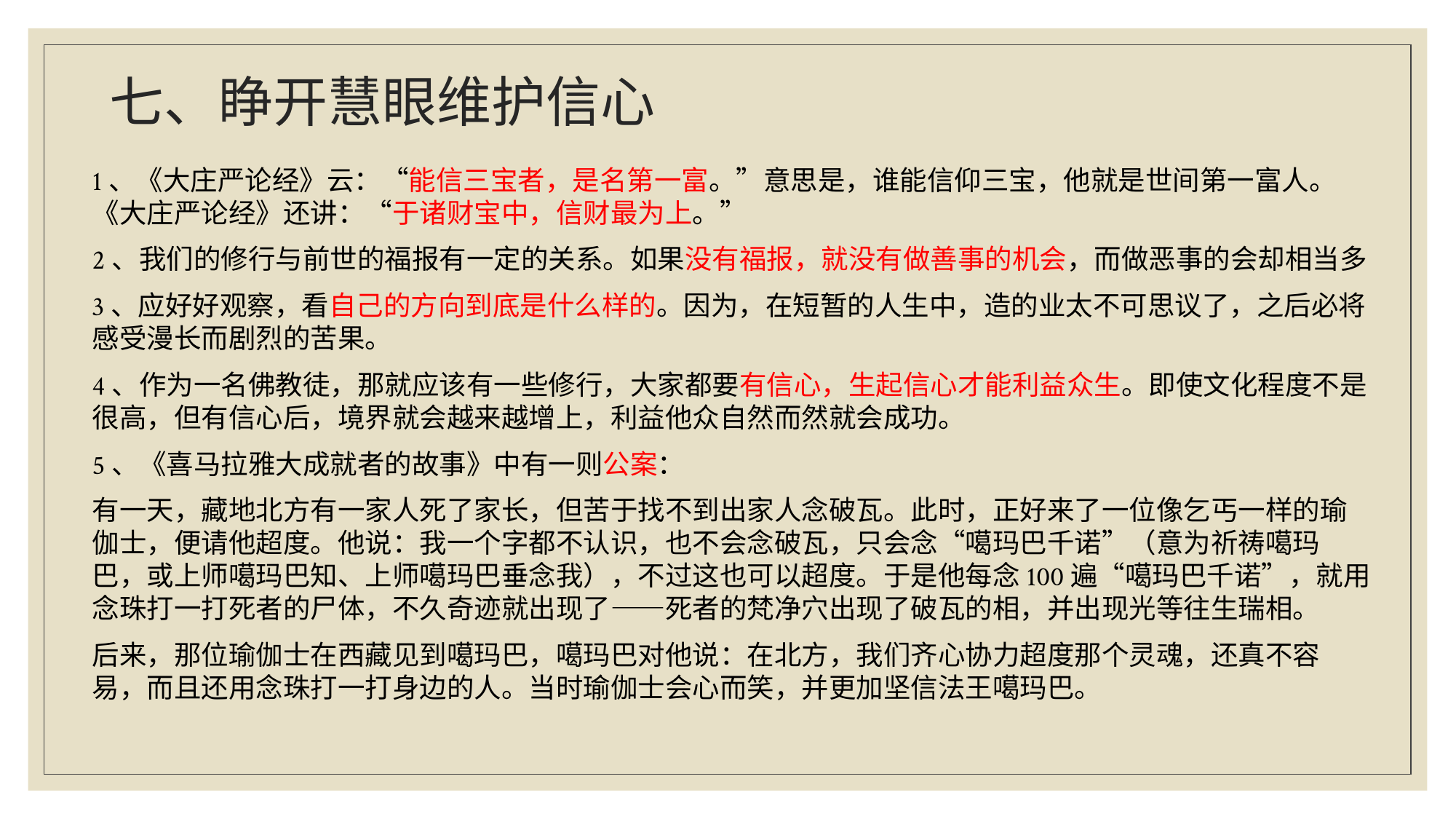

# 七、睁开慧眼维护信心
1、《大庄严论经》云：“能信三宝者，是名第一富。”意思是，谁能信仰三宝，他就是世间第一富人。《大庄严论经》还讲：“于诸财宝中，信财最为上。”
2、我们的修行与前世的福报有一定的关系。如果没有福报，就没有做善事的机会，而做恶事的会却相当多
3、应好好观察，看自己的方向到底是什么样的。因为，在短暂的人生中，造的业太不可思议了，之后必将感受漫长而剧烈的苦果。
4、作为一名佛教徒，那就应该有一些修行，大家都要有信心，生起信心才能利益众生。即使文化程度不是很高，但有信心后，境界就会越来越增上，利益他众自然而然就会成功。
5、《喜马拉雅大成就者的故事》中有一则公案：
有一天，藏地北方有一家人死了家长，但苦于找不到出家人念破瓦。此时，正好来了一位像乞丐一样的瑜伽士，便请他超度。他说：我一个字都不认识，也不会念破瓦，只会念“噶玛巴千诺”（意为祈祷噶玛巴，或上师噶玛巴知、上师噶玛巴垂念我），不过这也可以超度。于是他每念100遍“噶玛巴千诺”，就用念珠打一打死者的尸体，不久奇迹就出现了——死者的梵净穴出现了破瓦的相，并出现光等往生瑞相。
后来，那位瑜伽士在西藏见到噶玛巴，噶玛巴对他说：在北方，我们齐心协力超度那个灵魂，还真不容易，而且还用念珠打一打身边的人。当时瑜伽士会心而笑，并更加坚信法王噶玛巴。